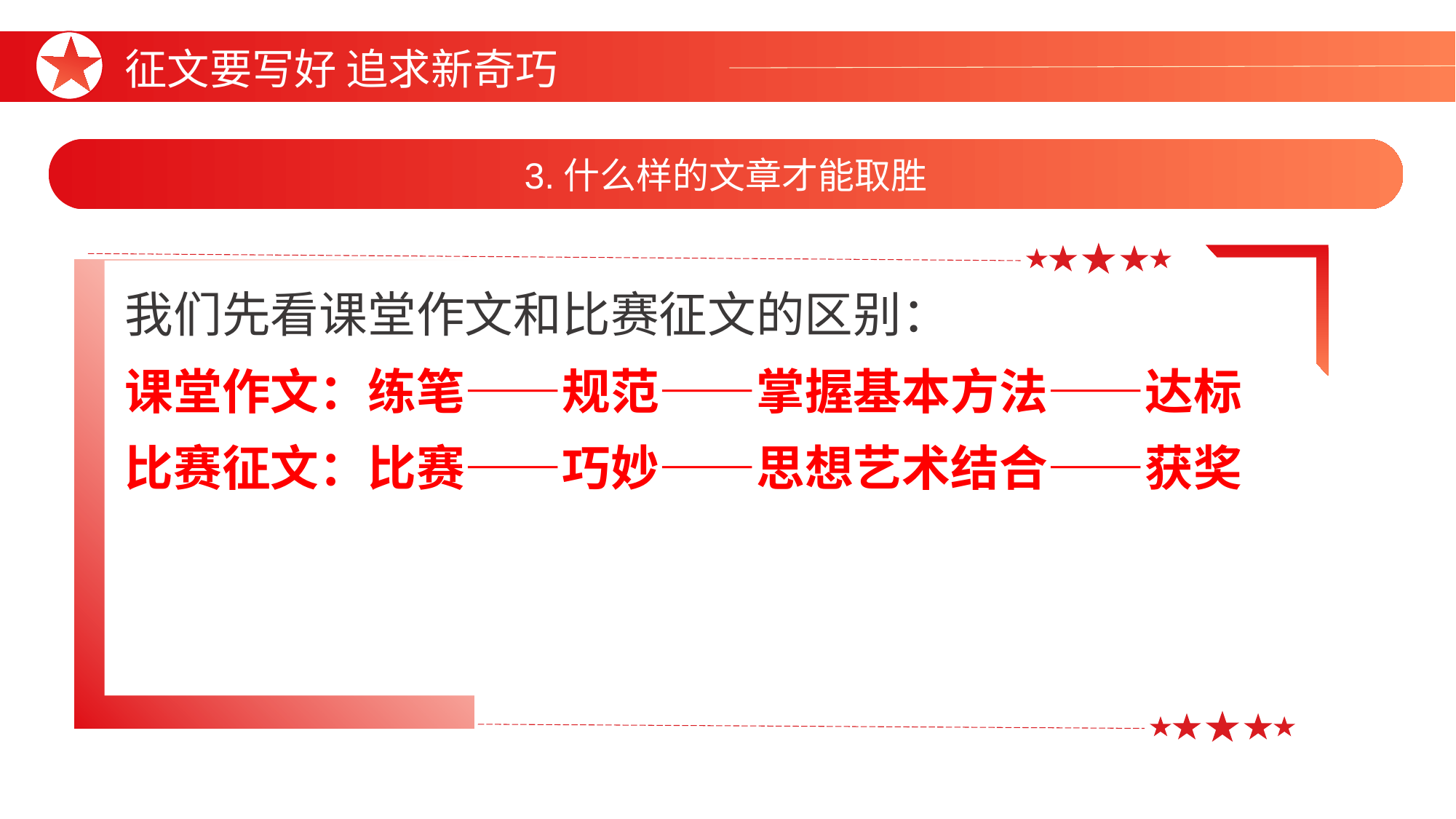

征文要写好 追求新奇巧
3.什么样的文章才能取胜

我们先看课堂作文和比赛征文的区别：
课堂作文：练笔——规范——掌握基本方法——达标
比赛征文：比赛——巧妙——思想艺术结合——获奖